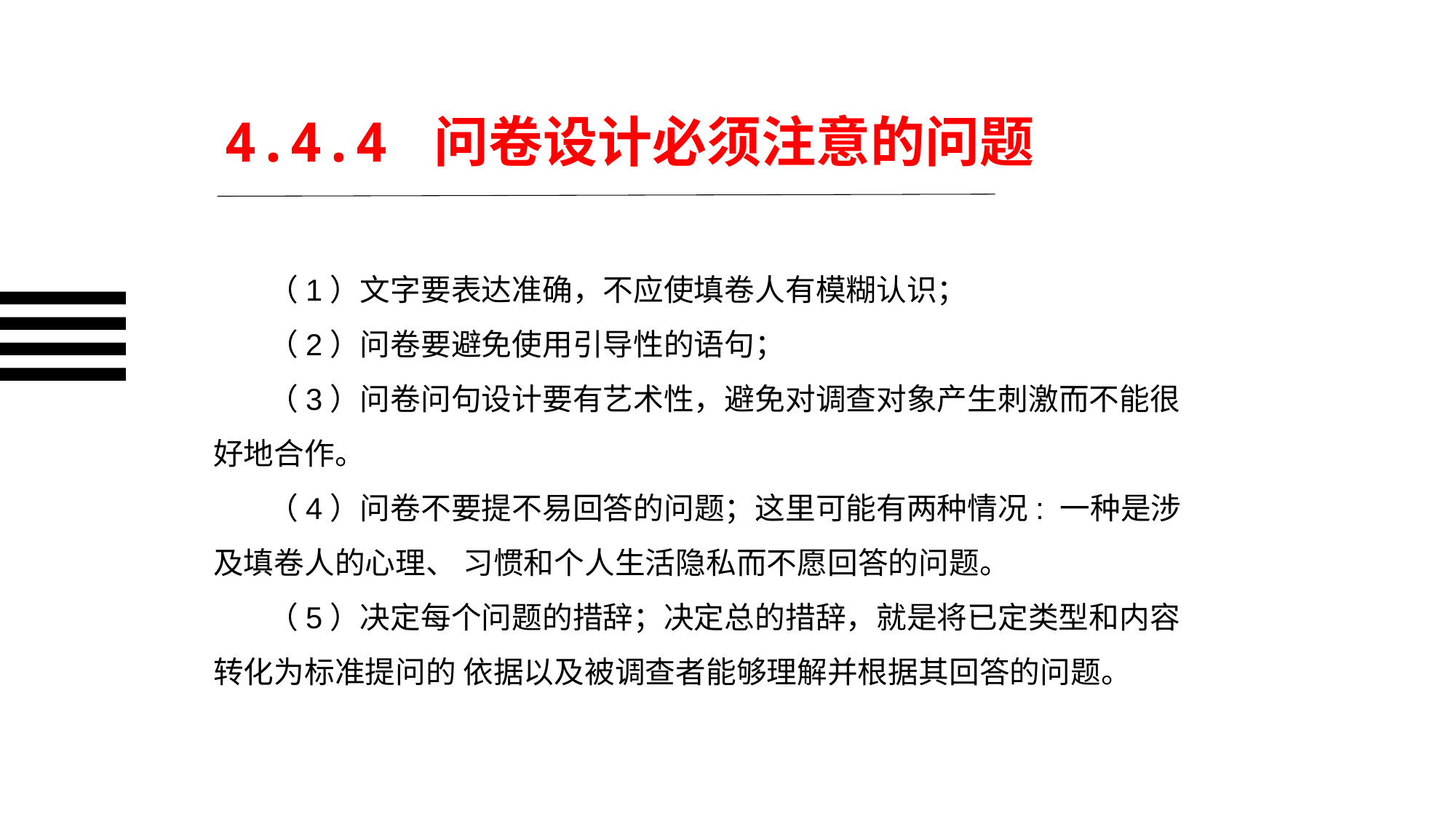

4.4.4 问卷设计必须注意的问题
（1）文字要表达准确，不应使填卷人有模糊认识；
（2）问卷要避免使用引导性的语句；
（3）问卷问句设计要有艺术性，避免对调查对象产生刺激而不能很好地合作。
（4）问卷不要提不易回答的问题；这里可能有两种情况: 一种是涉及填卷人的心理、 习惯和个人生活隐私而不愿回答的问题。
（5）决定每个问题的措辞；决定总的措辞，就是将已定类型和内容转化为标准提问的 依据以及被调查者能够理解并根据其回答的问题。